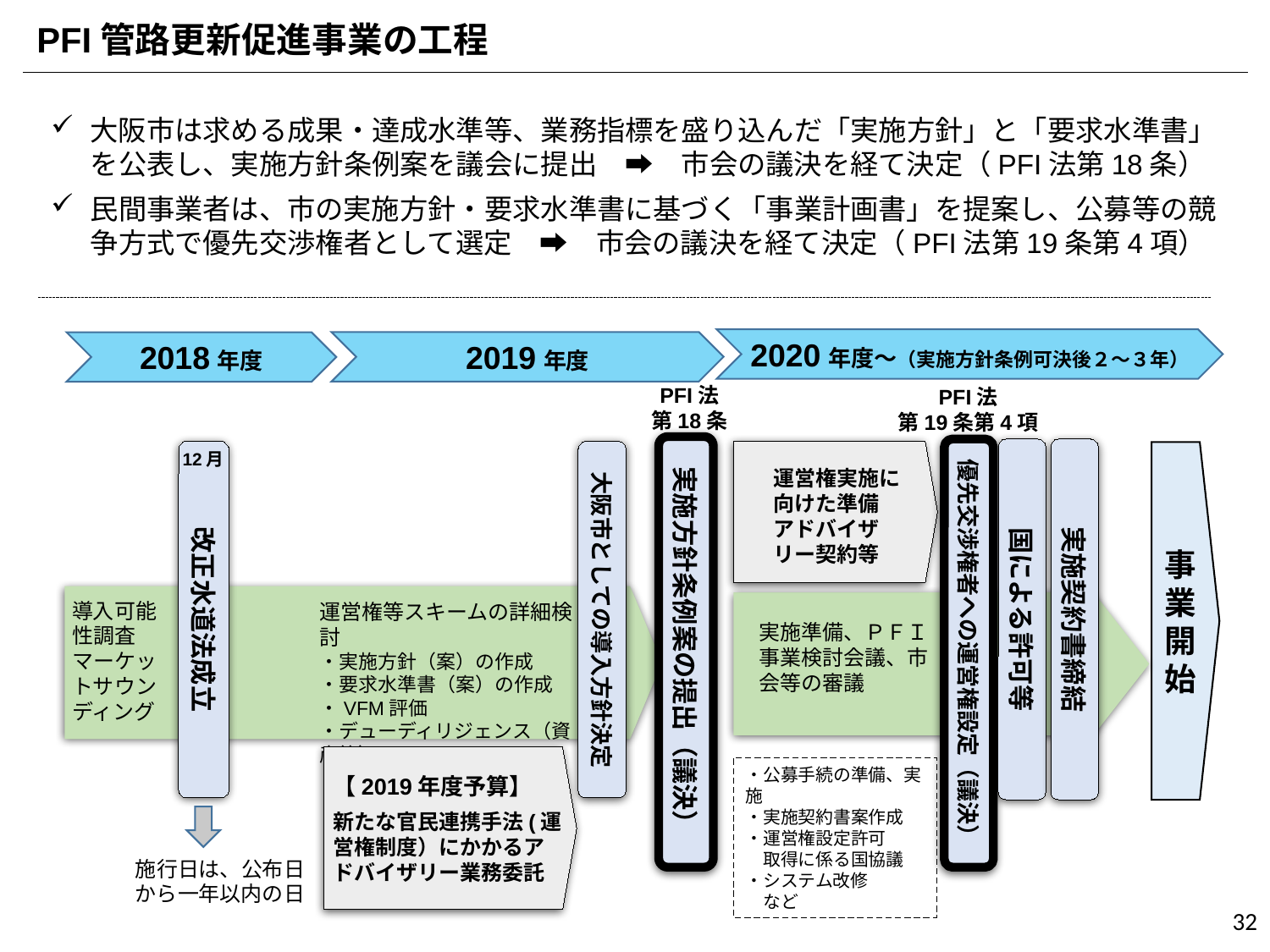

PFI管路更新促進事業の工程
大阪市は求める成果・達成水準等、業務指標を盛り込んだ「実施方針」と「要求水準書」を公表し、実施方針条例案を議会に提出　➡　市会の議決を経て決定（PFI法第18条）
民間事業者は、市の実施方針・要求水準書に基づく「事業計画書」を提案し、公募等の競争方式で優先交渉権者として選定　➡　市会の議決を経て決定（PFI法第19条第4項）
2020年度～（実施方針条例可決後２～３年）
2019年度
2018年度
PFI法
第18条
PFI法
第19条第4項
実施方針条例案の提出（議決）
優先交渉権者への運営権設定（議決）
国による許可等
実施契約書締結
改正水道法成立

大阪市としての導入方針決定
12月
事業開始
運営権実施に向けた準備
アドバイザリー契約等

導入可能性調査
マーケットサウンディング

運営権等スキームの詳細検討
・実施方針（案）の作成
・要求水準書（案）の作成
・VFM評価
・デューディリジェンス（資産等）

実施準備、ＰＦＩ事業検討会議、市会等の審議
【2019年度予算】

新たな官民連携手法(運営権制度）にかかるアドバイザリー業務委託
・公募手続の準備、実施
・実施契約書案作成
・運営権設定許可
　取得に係る国協議
・システム改修　　　　など

施行日は、公布日
から一年以内の日
32